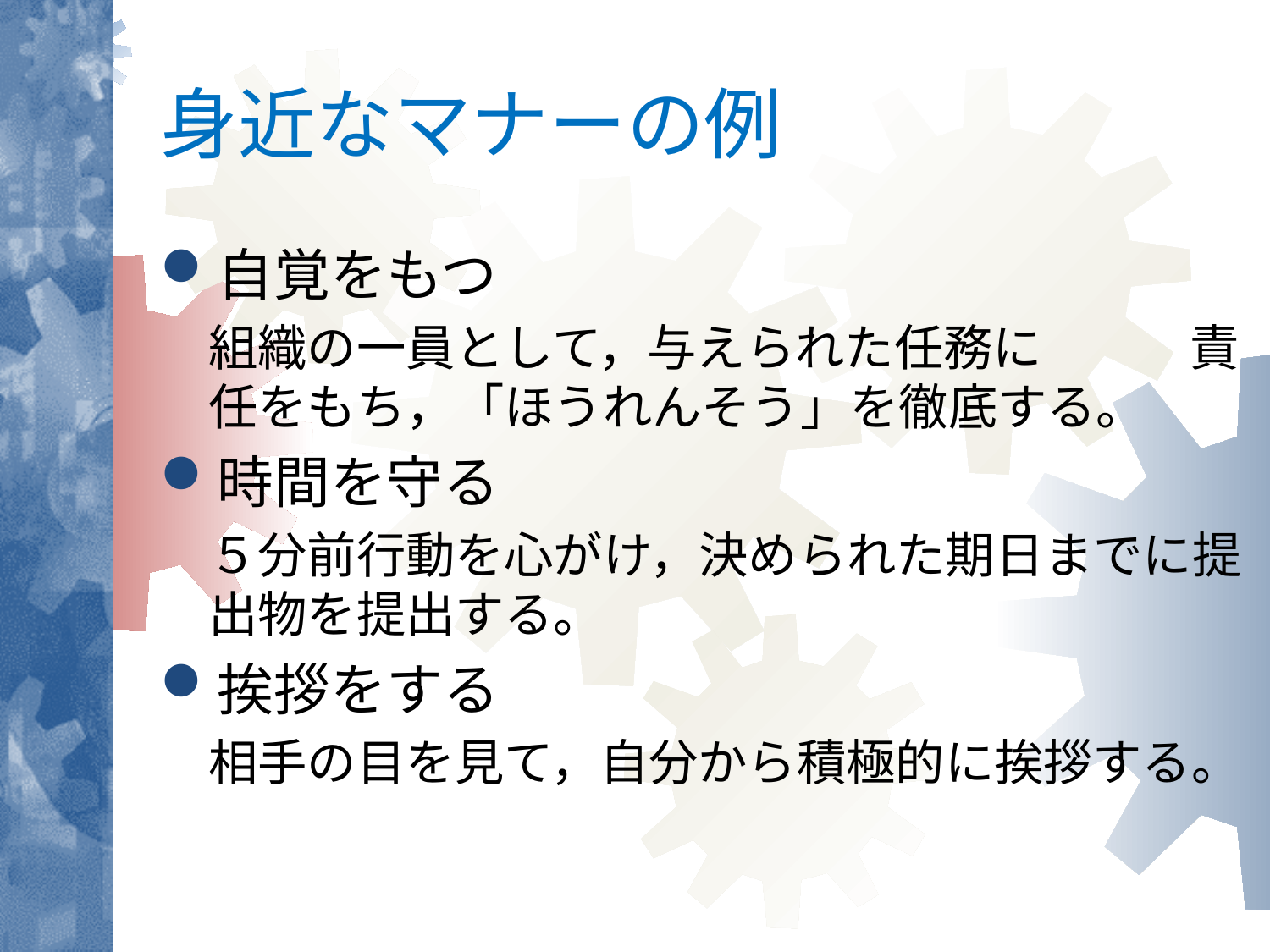

# 身近なマナーの例
自覚をもつ
	組織の一員として，与えられた任務に　　　責任をもち，「ほうれんそう」を徹底する。
時間を守る
	５分前行動を心がけ，決められた期日までに提出物を提出する。
挨拶をする
	相手の目を見て，自分から積極的に挨拶する。